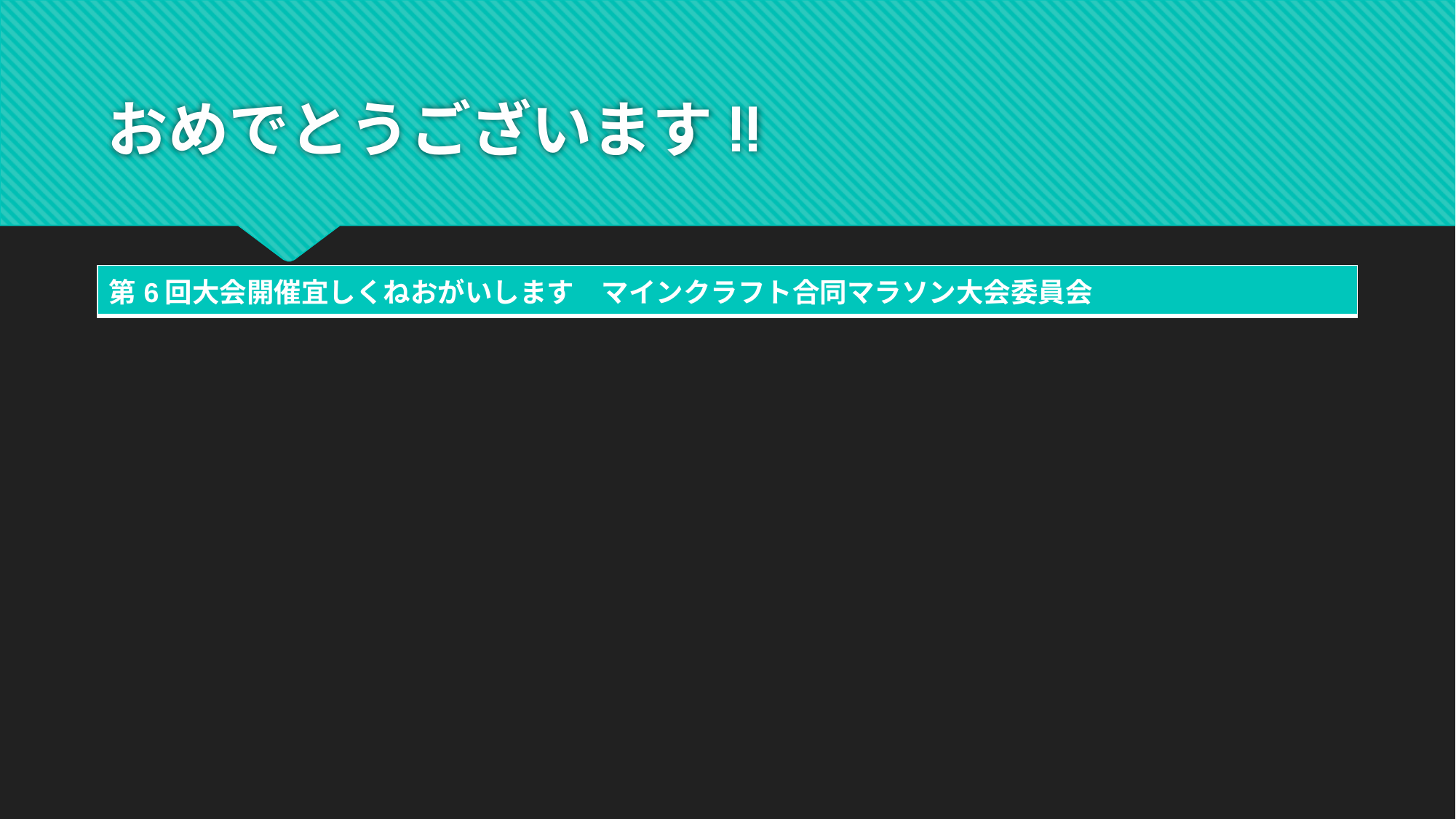

# おめでとうございます!!
| 第6回大会開催宜しくねおがいします　マインクラフト合同マラソン大会委員会 |
| --- |